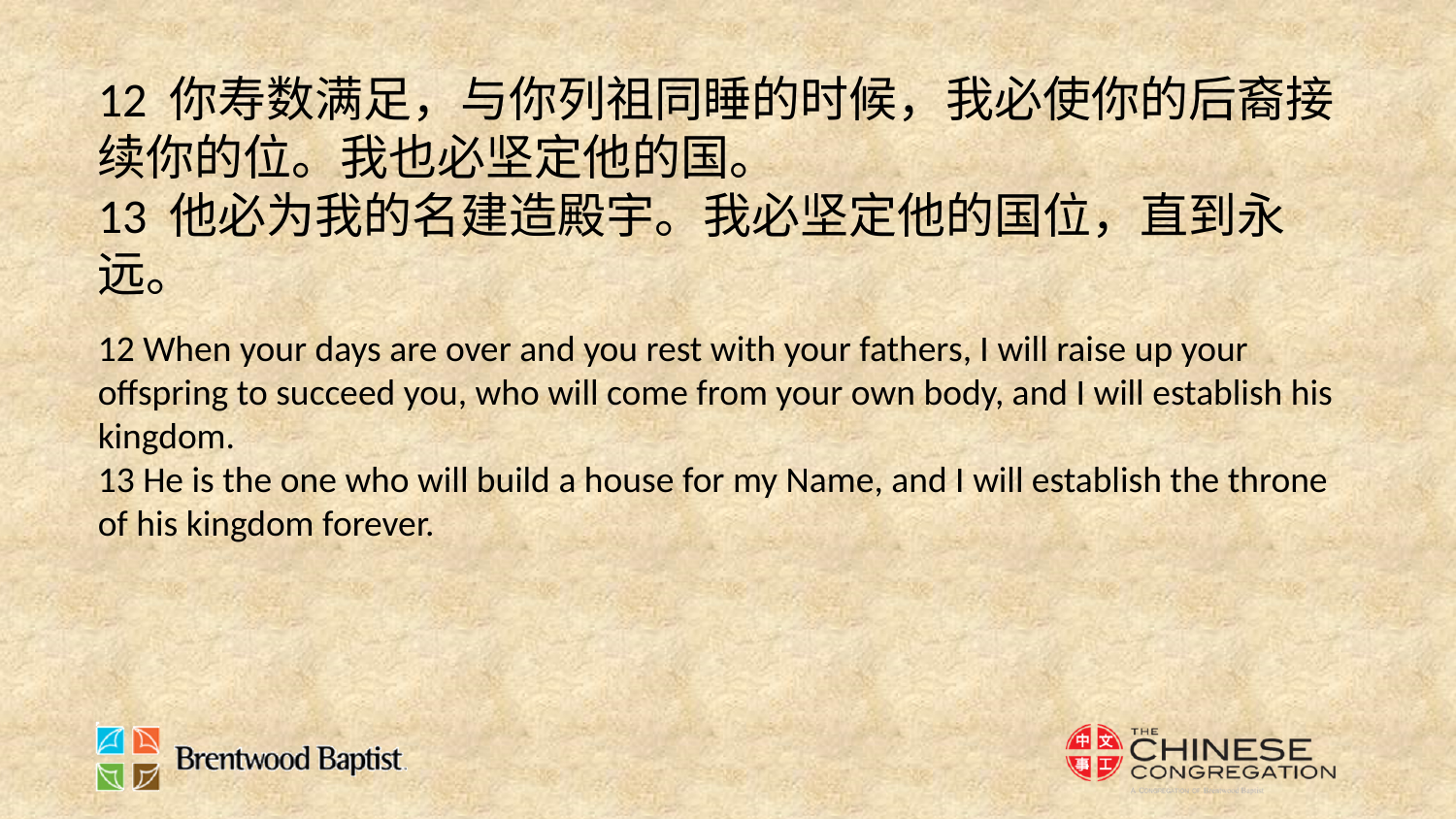

12 你寿数满足，与你列祖同睡的时候，我必使你的后裔接续你的位。我也必坚定他的国。
13 他必为我的名建造殿宇。我必坚定他的国位，直到永远。

12 When your days are over and you rest with your fathers, I will raise up your offspring to succeed you, who will come from your own body, and I will establish his kingdom.
13 He is the one who will build a house for my Name, and I will establish the throne of his kingdom forever.